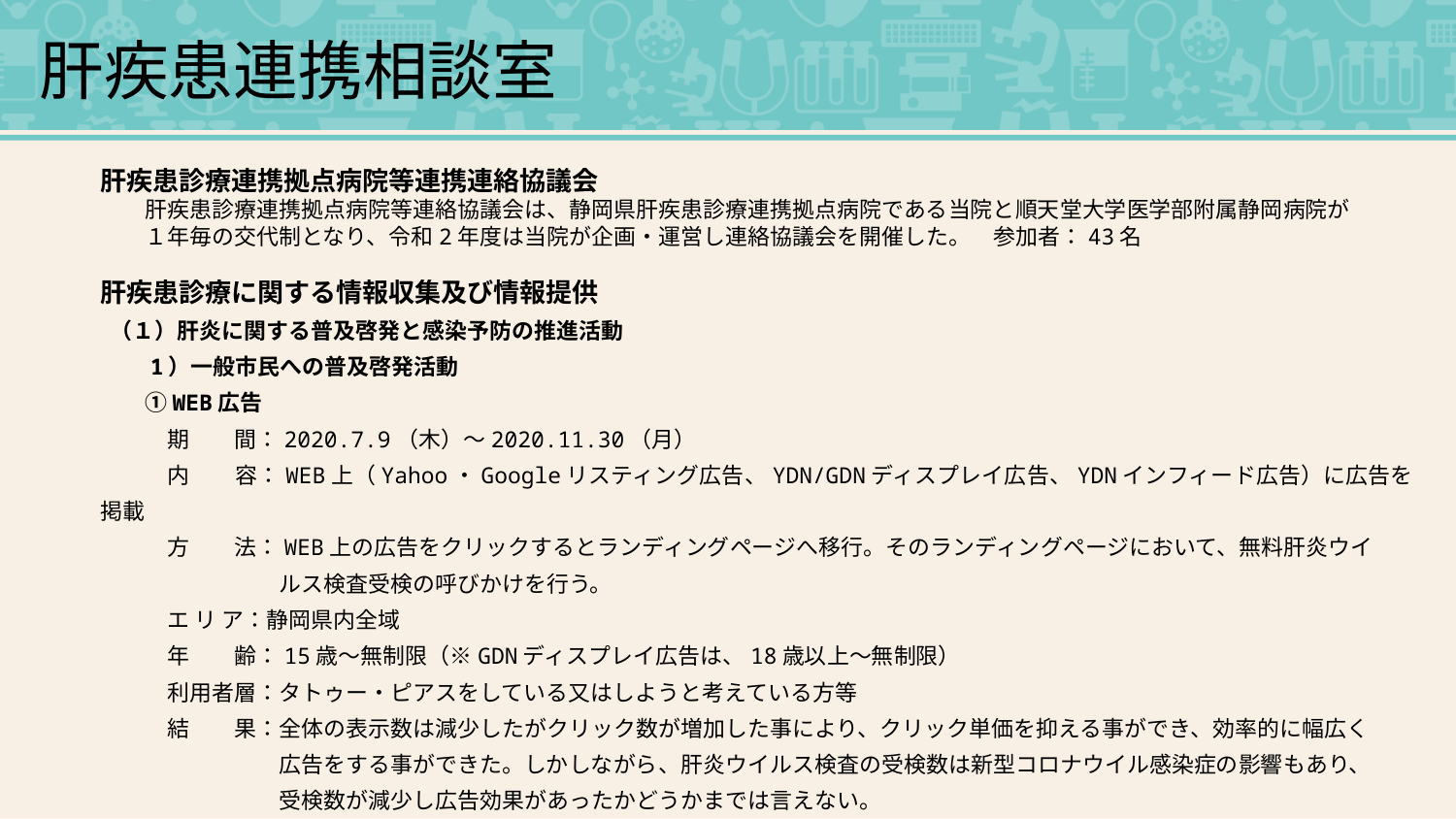

肝疾患連携相談室
肝疾患診療連携拠点病院等連携連絡協議会
　　肝疾患診療連携拠点病院等連絡協議会は、静岡県肝疾患診療連携拠点病院である当院と順天堂大学医学部附属静岡病院が
　　１年毎の交代制となり、令和2年度は当院が企画・運営し連絡協議会を開催した。　参加者：43名

肝疾患診療に関する情報収集及び情報提供
 （１）肝炎に関する普及啓発と感染予防の推進活動
　　1）一般市民への普及啓発活動
　　①WEB広告
　　　期　　間：2020.7.9（木）～2020.11.30（月）
　　　内　　容：WEB上（Yahoo・Googleリスティング広告、YDN/GDNディスプレイ広告、YDNインフィード広告）に広告を掲載
　　　方　　法：WEB上の広告をクリックするとランディングページへ移行。そのランディングページにおいて、無料肝炎ウイ
　　　　　　　　ルス検査受検の呼びかけを行う。
　　　エ リ ア：静岡県内全域
　　　年　　齢：15歳～無制限（※GDNディスプレイ広告は、18歳以上～無制限）
　　　利用者層：タトゥー・ピアスをしている又はしようと考えている方等
　　　結　　果：全体の表示数は減少したがクリック数が増加した事により、クリック単価を抑える事ができ、効率的に幅広く
　　　　　　　　広告をする事ができた。しかしながら、肝炎ウイルス検査の受検数は新型コロナウイル感染症の影響もあり、
　　　　　　　　受検数が減少し広告効果があったかどうかまでは言えない。